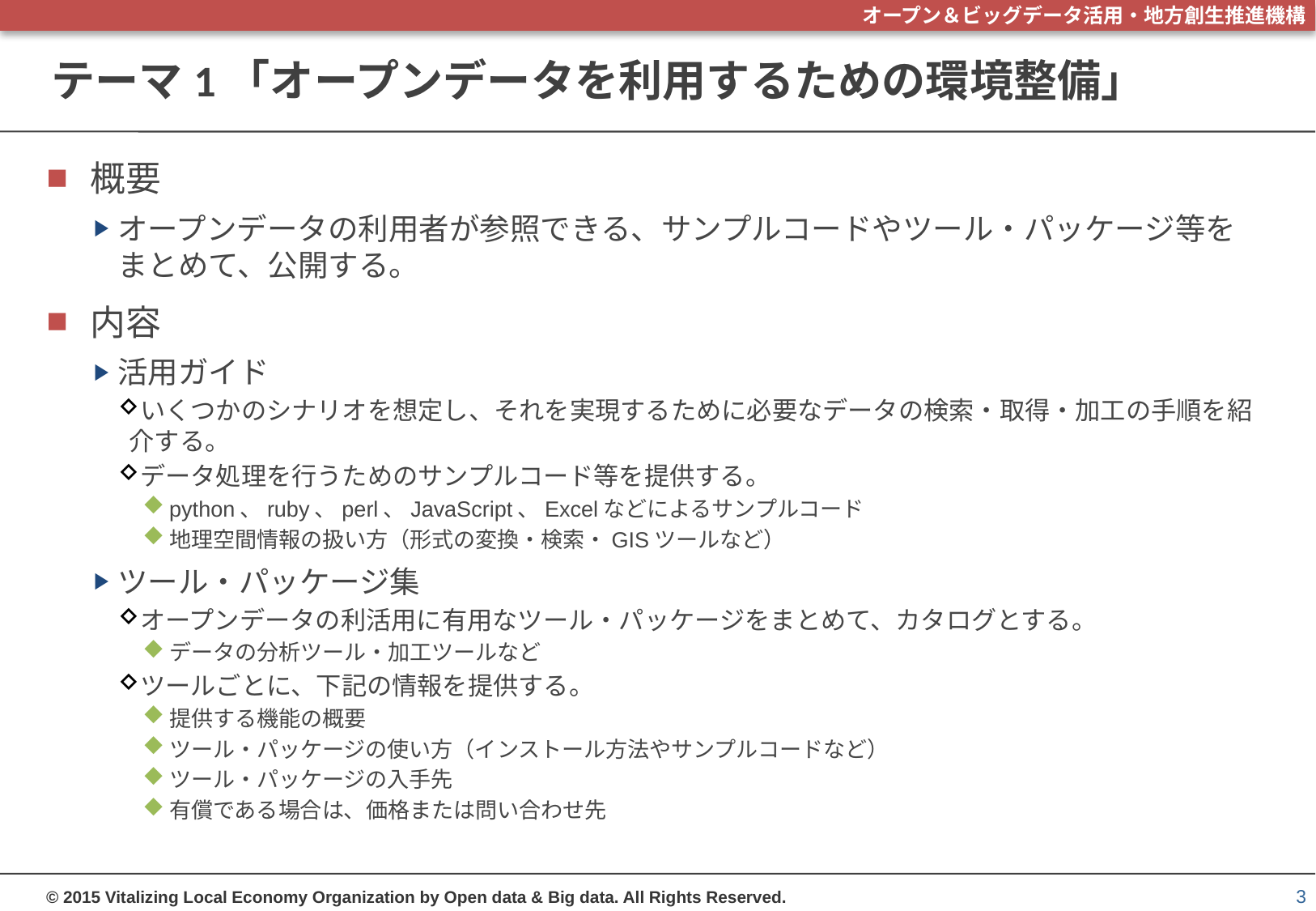

# テーマ1「オープンデータを利用するための環境整備」
概要
オープンデータの利用者が参照できる、サンプルコードやツール・パッケージ等をまとめて、公開する。
内容
活用ガイド
いくつかのシナリオを想定し、それを実現するために必要なデータの検索・取得・加工の手順を紹介する。
データ処理を行うためのサンプルコード等を提供する。
python、ruby、perl、JavaScript、Excelなどによるサンプルコード
地理空間情報の扱い方（形式の変換・検索・GISツールなど）
ツール・パッケージ集
オープンデータの利活用に有用なツール・パッケージをまとめて、カタログとする。
データの分析ツール・加工ツールなど
ツールごとに、下記の情報を提供する。
提供する機能の概要
ツール・パッケージの使い方（インストール方法やサンプルコードなど）
ツール・パッケージの入手先
有償である場合は、価格または問い合わせ先

3